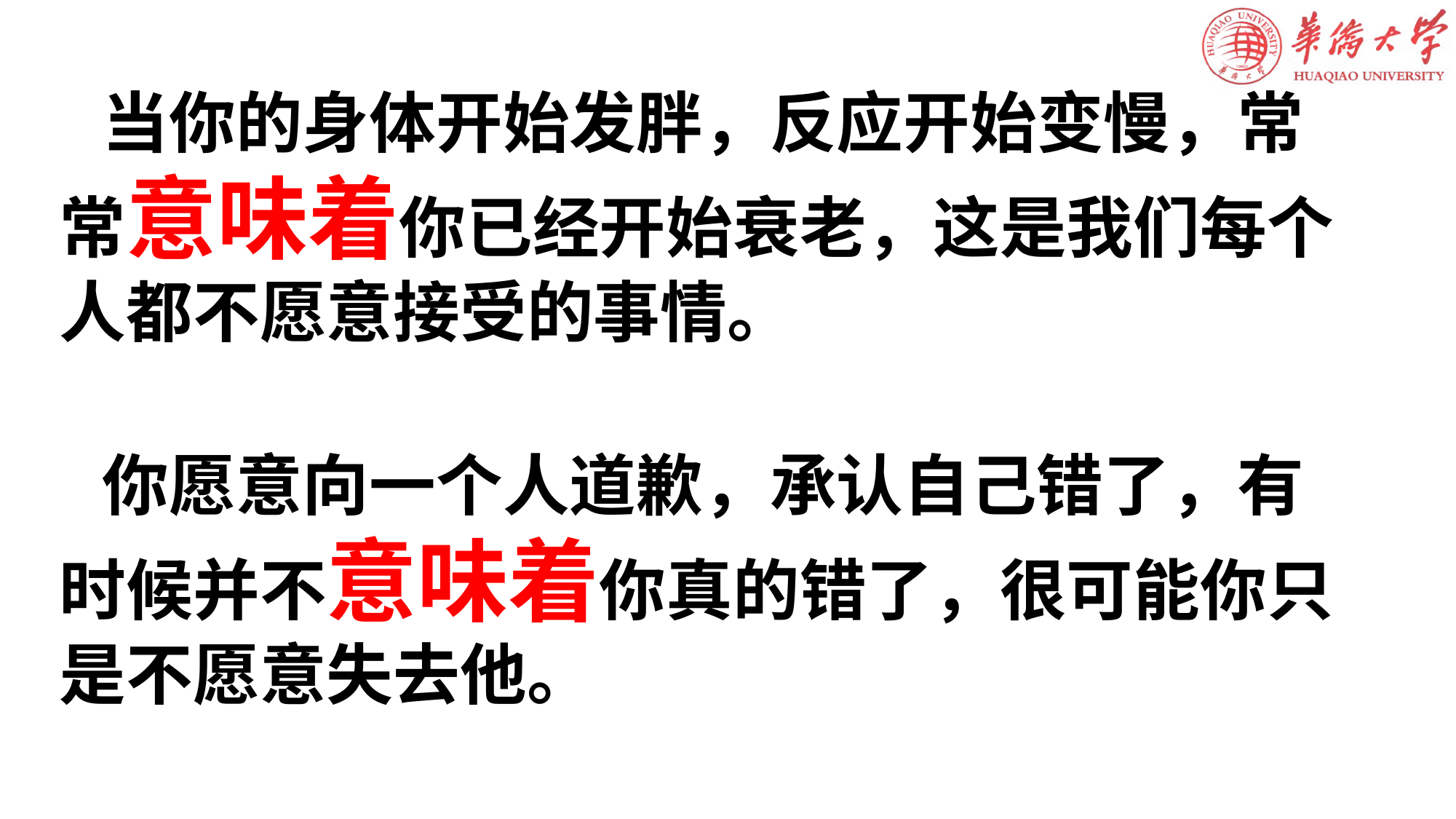

当你的身体开始发胖，反应开始变慢，常常意味着你已经开始衰老，这是我们每个人都不愿意接受的事情。
你愿意向一个人道歉，承认自己错了，有时候并不意味着你真的错了，很可能你只是不愿意失去他。